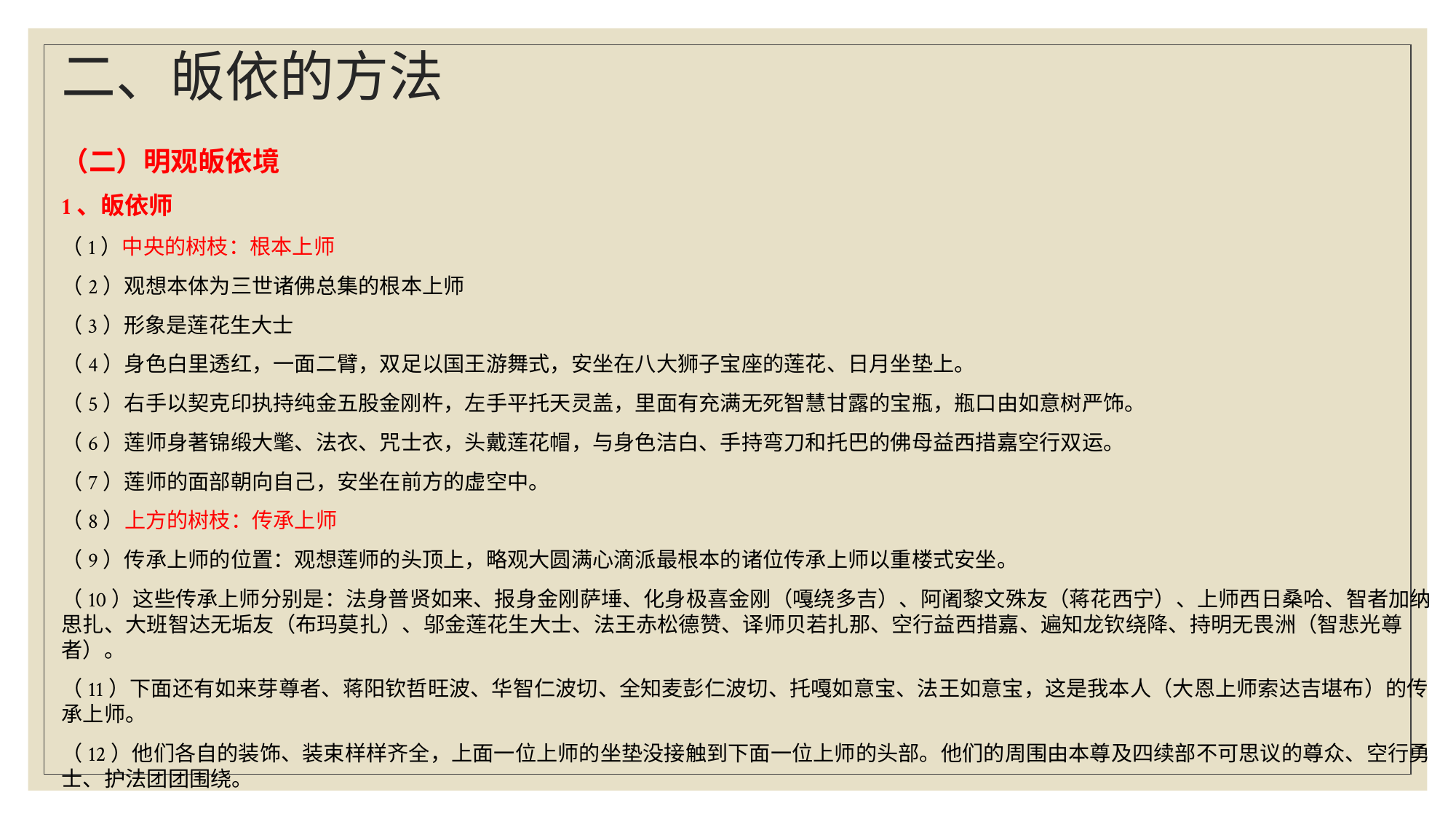

# 二、皈依的方法
（二）明观皈依境
1、皈依师
（1）中央的树枝：根本上师
（2）观想本体为三世诸佛总集的根本上师
（3）形象是莲花生大士
（4）身色白里透红，一面二臂，双足以国王游舞式，安坐在八大狮子宝座的莲花、日月坐垫上。
（5）右手以契克印执持纯金五股金刚杵，左手平托天灵盖，里面有充满无死智慧甘露的宝瓶，瓶口由如意树严饰。
（6）莲师身著锦缎大氅、法衣、咒士衣，头戴莲花帽，与身色洁白、手持弯刀和托巴的佛母益西措嘉空行双运。
（7）莲师的面部朝向自己，安坐在前方的虚空中。
（8）上方的树枝：传承上师
（9）传承上师的位置：观想莲师的头顶上，略观大圆满心滴派最根本的诸位传承上师以重楼式安坐。
（10）这些传承上师分别是：法身普贤如来、报身金刚萨埵、化身极喜金刚（嘎绕多吉）、阿阇黎文殊友（蒋花西宁）、上师西日桑哈、智者加纳思扎、大班智达无垢友（布玛莫扎）、邬金莲花生大士、法王赤松德赞、译师贝若扎那、空行益西措嘉、遍知龙钦绕降、持明无畏洲（智悲光尊者）。
（11）下面还有如来芽尊者、蒋阳钦哲旺波、华智仁波切、全知麦彭仁波切、托嘎如意宝、法王如意宝，这是我本人（大恩上师索达吉堪布）的传承上师。
（12）他们各自的装饰、装束样样齐全，上面一位上师的坐垫没接触到下面一位上师的头部。他们的周围由本尊及四续部不可思议的尊众、空行勇士、护法团团围绕。